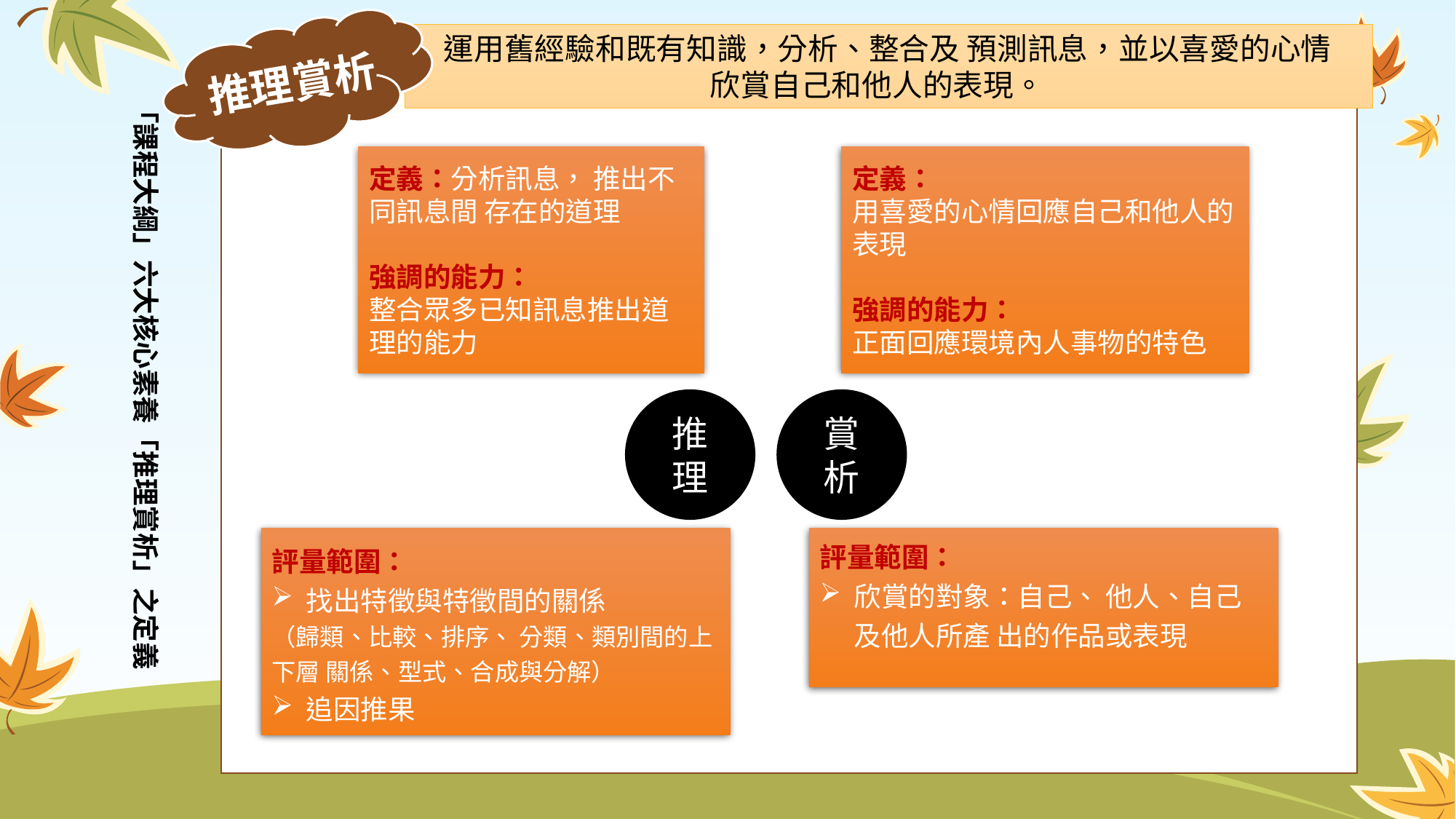

推理賞析
  運用舊經驗和既有知識，分析、整合及 預測訊息，並以喜愛的心情欣賞自己和他人的表現。

「課程大綱」六大核心素養「推理賞析」之定義
定義：分析訊息， 推出不同訊息間 存在的道理

強調的能力：
整合眾多已知訊息推出道理的能力
定義：
用喜愛的心情回應自己和他人的表現

強調的能力：
正面回應環境內人事物的特色
推理
賞析
評量範圍：
找出特徵與特徵間的關係
（歸類、比較、排序、 分類、類別間的上下層 關係、型式、合成與分解）
追因推果
評量範圍：
欣賞的對象：自己、 他人、自己及他人所產 出的作品或表現